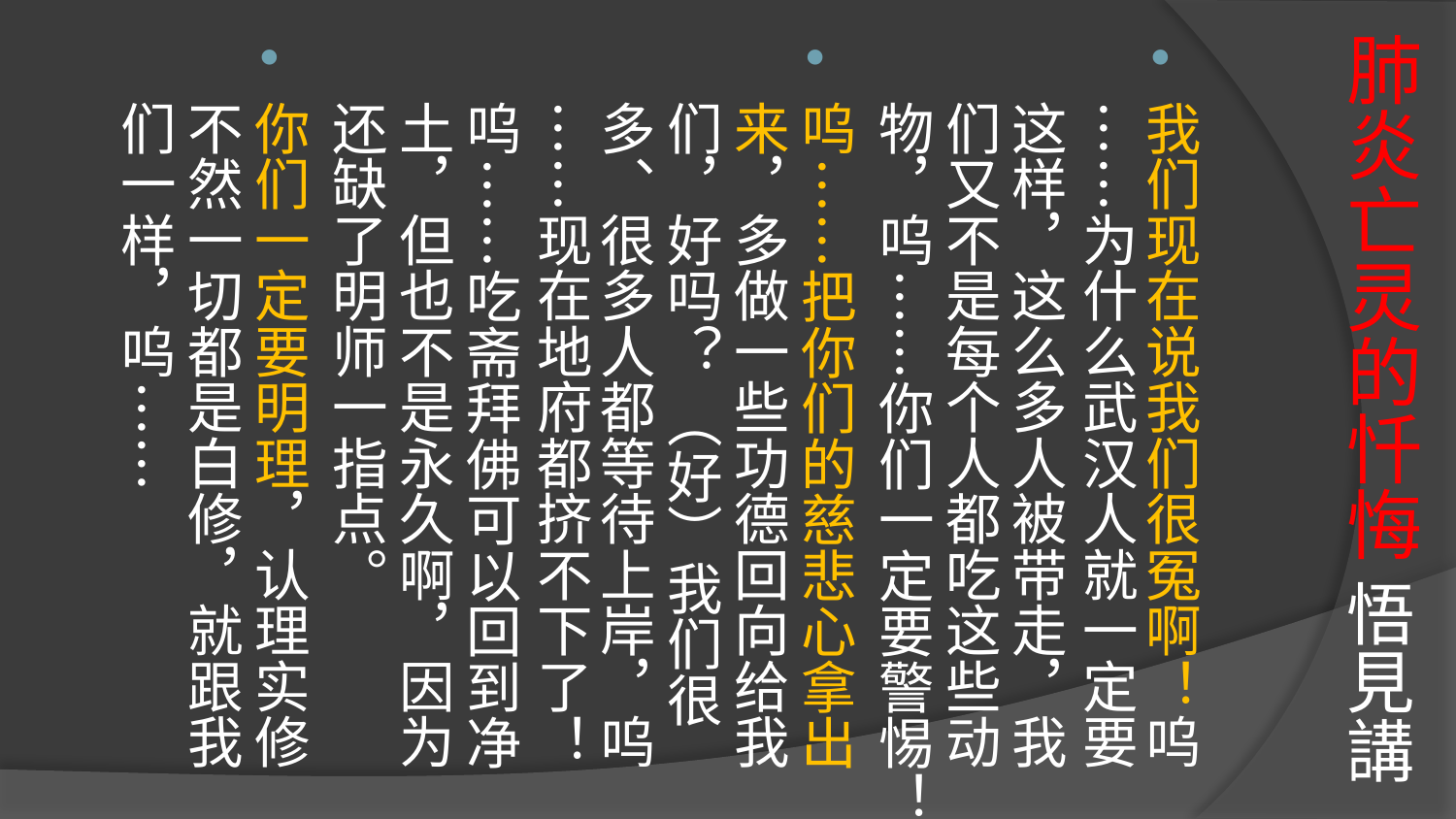

# 肺炎亡灵的忏悔 悟見講
我们现在说我们很冤啊！呜……为什么武汉人就一定要这样，这么多人被带走，我们又不是每个人都吃这些动物，呜……你们一定要警惕！
呜……把你们的慈悲心拿出来，多做一些功德回向给我们，好吗？ （好）我们很多、很多人都等待上岸，呜……现在地府都挤不下了！呜……吃斋拜佛可以回到净土，但也不是永久啊，因为还缺了明师一指点。
你们一定要明理，认理实修不然一切都是白修，就跟我们一样，呜……